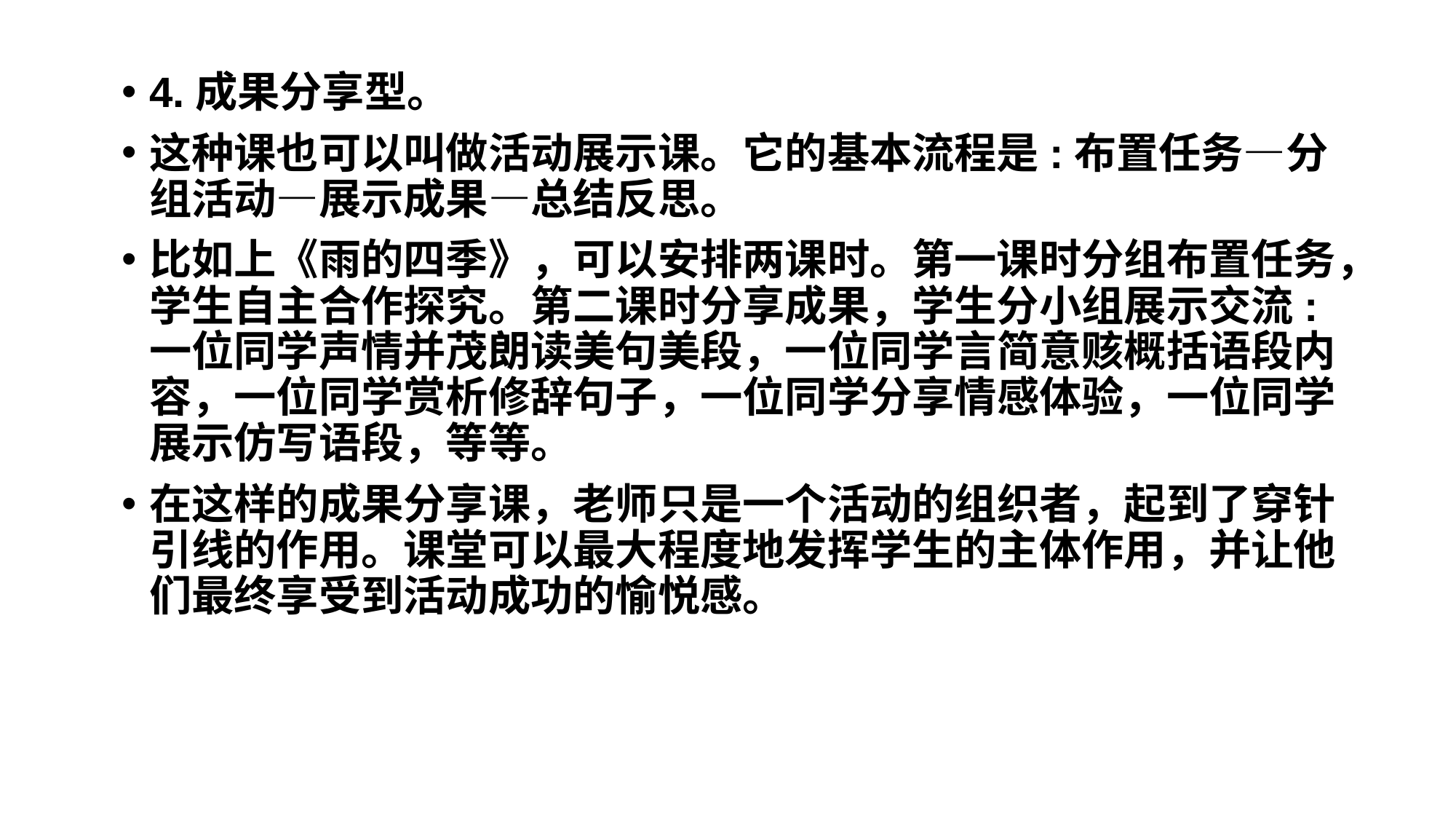

#
4.成果分享型。
这种课也可以叫做活动展示课。它的基本流程是:布置任务—分组活动—展示成果—总结反思。
比如上《雨的四季》，可以安排两课时。第一课时分组布置任务，学生自主合作探究。第二课时分享成果，学生分小组展示交流:一位同学声情并茂朗读美句美段，一位同学言简意赅概括语段内容，一位同学赏析修辞句子，一位同学分享情感体验，一位同学展示仿写语段，等等。
在这样的成果分享课，老师只是一个活动的组织者，起到了穿针引线的作用。课堂可以最大程度地发挥学生的主体作用，并让他们最终享受到活动成功的愉悦感。